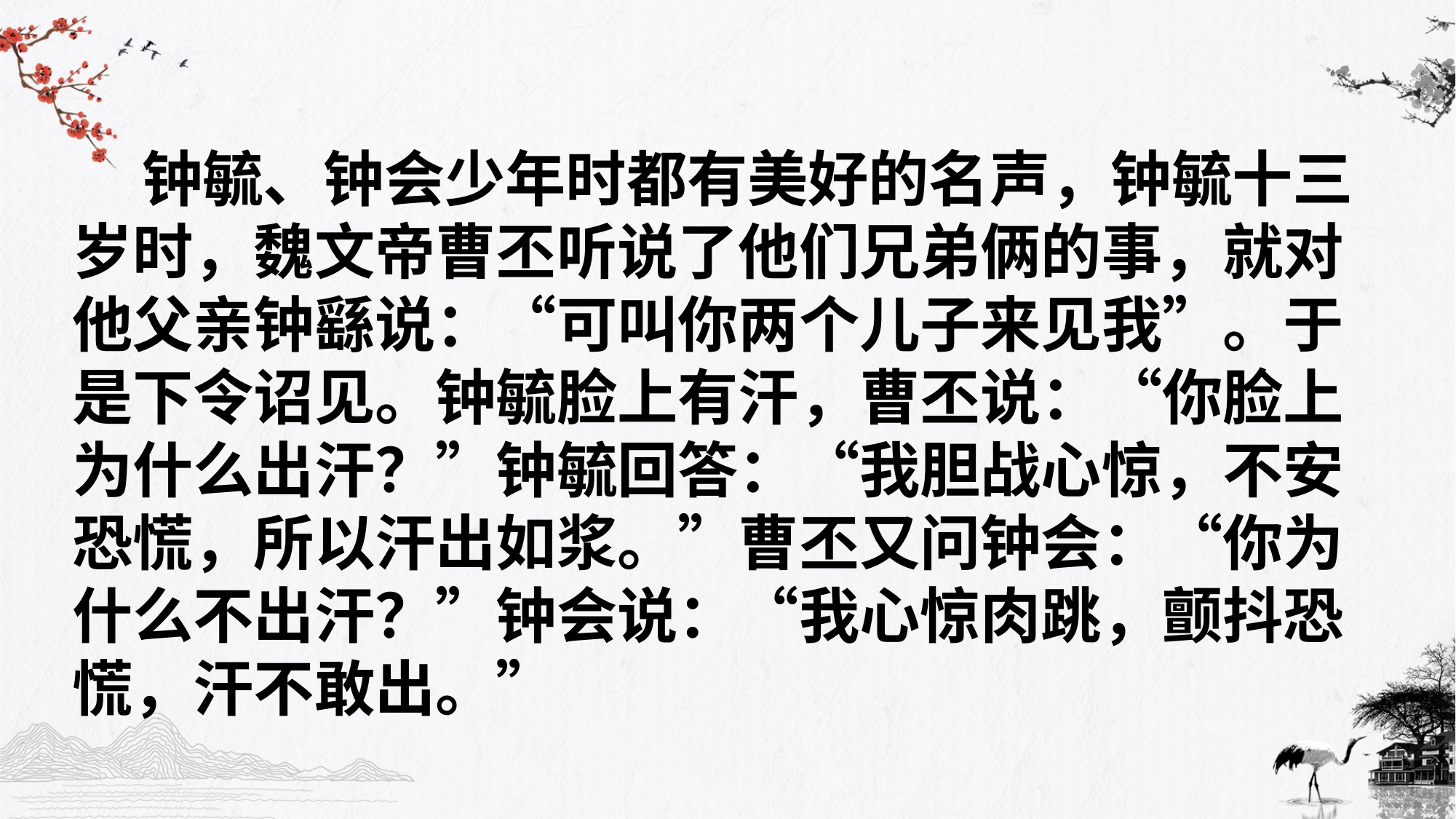

钟毓、钟会少年时都有美好的名声，钟毓十三岁时，魏文帝曹丕听说了他们兄弟俩的事，就对他父亲钟繇说：“可叫你两个儿子来见我”。于是下令诏见。钟毓脸上有汗，曹丕说：“你脸上为什么出汗？”钟毓回答：“我胆战心惊，不安恐慌，所以汗出如浆。”曹丕又问钟会：“你为什么不出汗？”钟会说：“我心惊肉跳，颤抖恐慌，汗不敢出。”